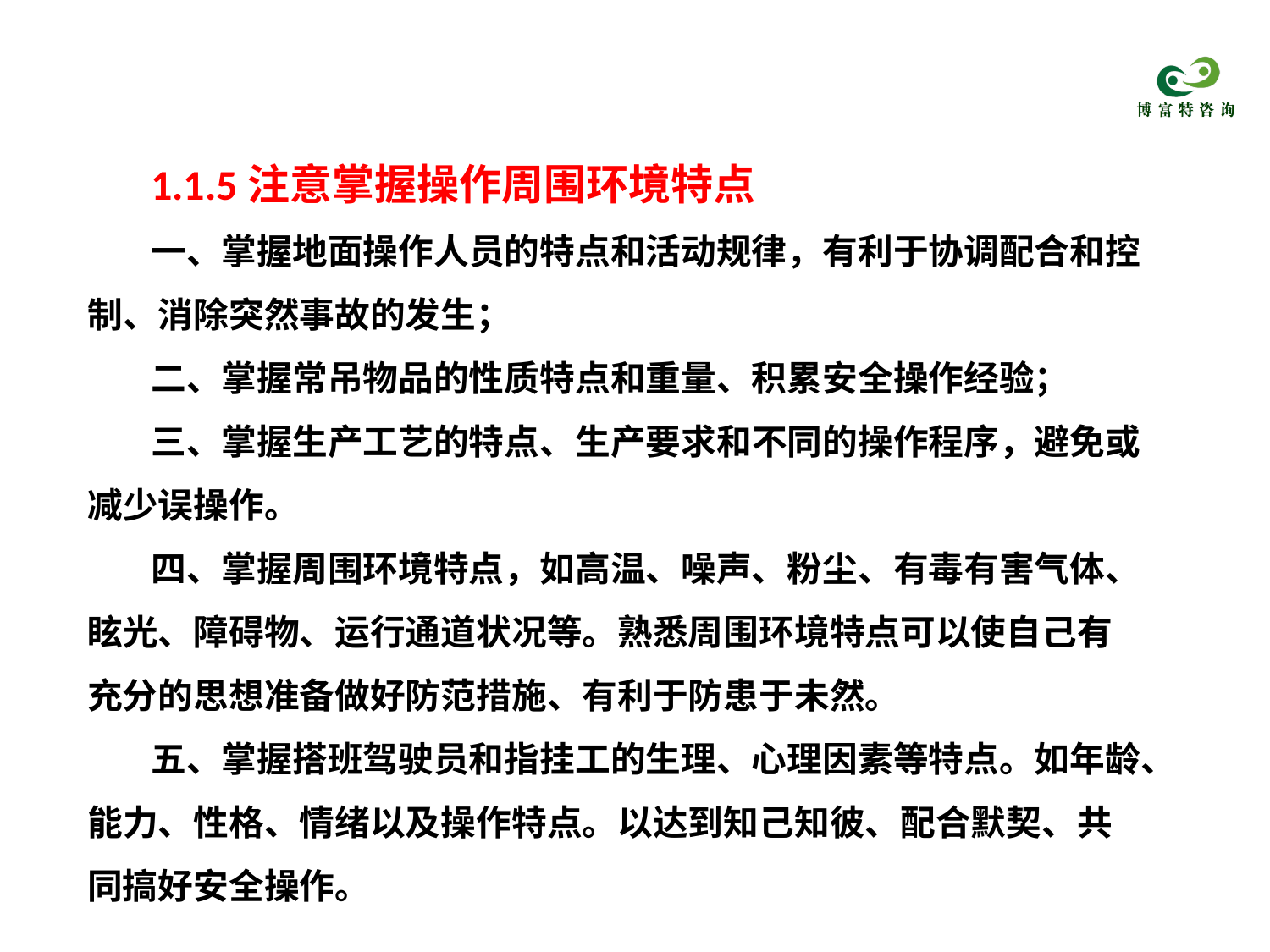

1.1.5注意掌握操作周围环境特点
一、掌握地面操作人员的特点和活动规律，有利于协调配合和控制、消除突然事故的发生；
二、掌握常吊物品的性质特点和重量、积累安全操作经验；
三、掌握生产工艺的特点、生产要求和不同的操作程序，避免或减少误操作。
四、掌握周围环境特点，如高温、噪声、粉尘、有毒有害气体、眩光、障碍物、运行通道状况等。熟悉周围环境特点可以使自己有充分的思想准备做好防范措施、有利于防患于未然。
五、掌握搭班驾驶员和指挂工的生理、心理因素等特点。如年龄、能力、性格、情绪以及操作特点。以达到知己知彼、配合默契、共同搞好安全操作。
17